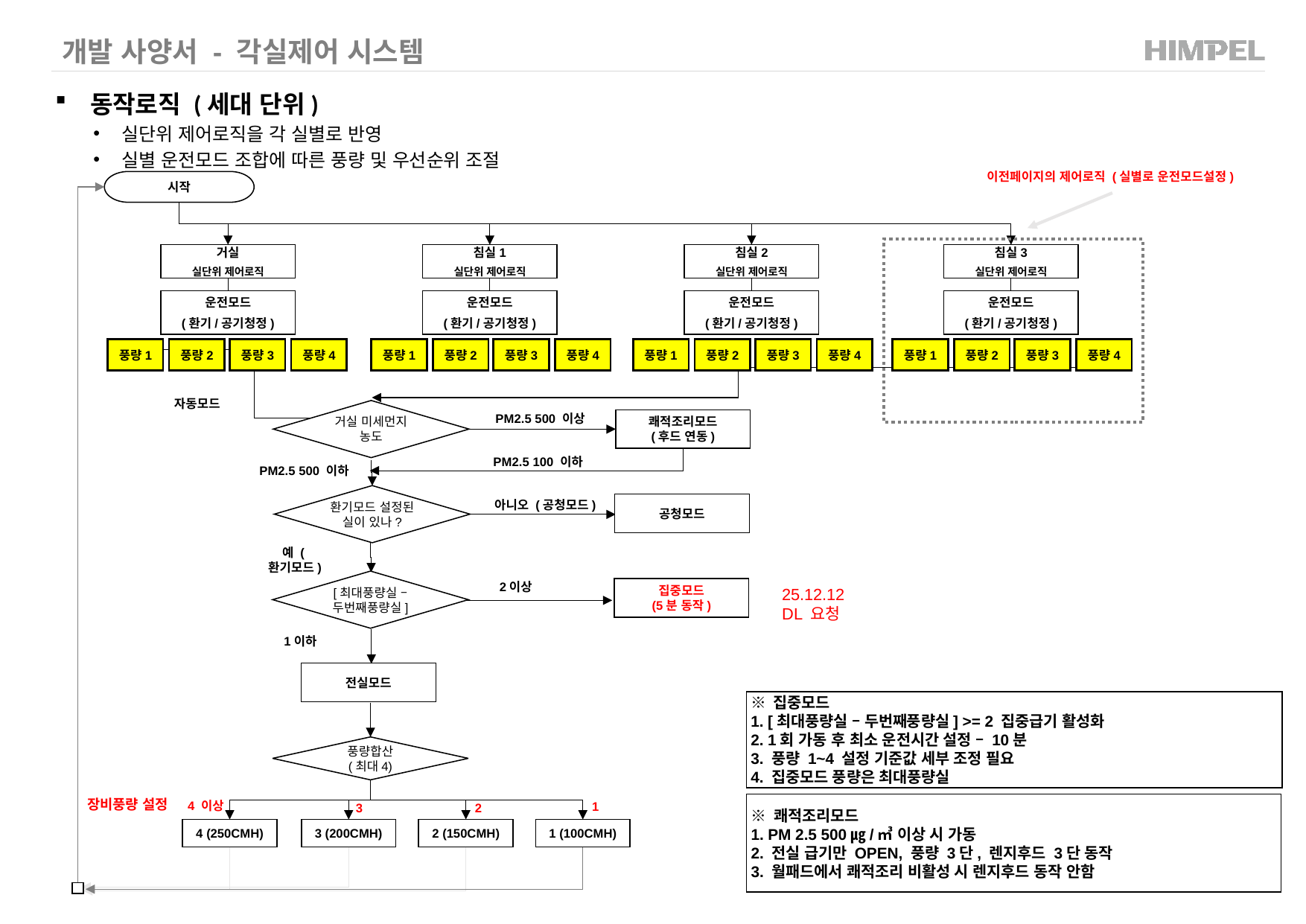

개발 사양서 - 각실제어 시스템
동작로직 (세대 단위)
실단위 제어로직을 각 실별로 반영
실별 운전모드 조합에 따른 풍량 및 우선순위 조절
이전페이지의 제어로직 (실별로 운전모드설정)
시작

거실
실단위 제어로직
침실1
실단위 제어로직
침실2
실단위 제어로직
침실3
실단위 제어로직
운전모드
(환기/공기청정)
운전모드
(환기/공기청정)
운전모드
(환기/공기청정)
운전모드
(환기/공기청정)
풍량1
풍량2
풍량3
풍량4
풍량1
풍량2
풍량3
풍량4
풍량1
풍량2
풍량3
풍량4
풍량1
풍량2
풍량3
풍량4
자동모드
거실 미세먼지 농도
PM2.5 500 이상
쾌적조리모드
(후드 연동)
PM2.5 100 이하
PM2.5 500 이하
환기모드 설정된 실이 있나?
아니오 (공청모드)
공청모드
예 (환기모드)
[최대풍량실 – 두번째풍량실]
2이상
집중모드
(5분 동작)
25.12.12
DL 요청
1이하
전실모드
※ 집중모드
1. [최대풍량실 – 두번째풍량실] >= 2 집중급기 활성화
2. 1회 가동 후 최소 운전시간 설정 – 10분
3. 풍량 1~4 설정 기준값 세부 조정 필요
4. 집중모드 풍량은 최대풍량실
풍량합산
(최대4)
장비풍량 설정
4 이상
※ 쾌적조리모드
1. PM 2.5 500㎍/㎥ 이상 시 가동
2. 전실 급기만 OPEN, 풍량 3단, 렌지후드 3단 동작
3. 월패드에서 쾌적조리 비활성 시 렌지후드 동작 안함
1
3
2
4 (250CMH)
3 (200CMH)
2 (150CMH)
1 (100CMH)